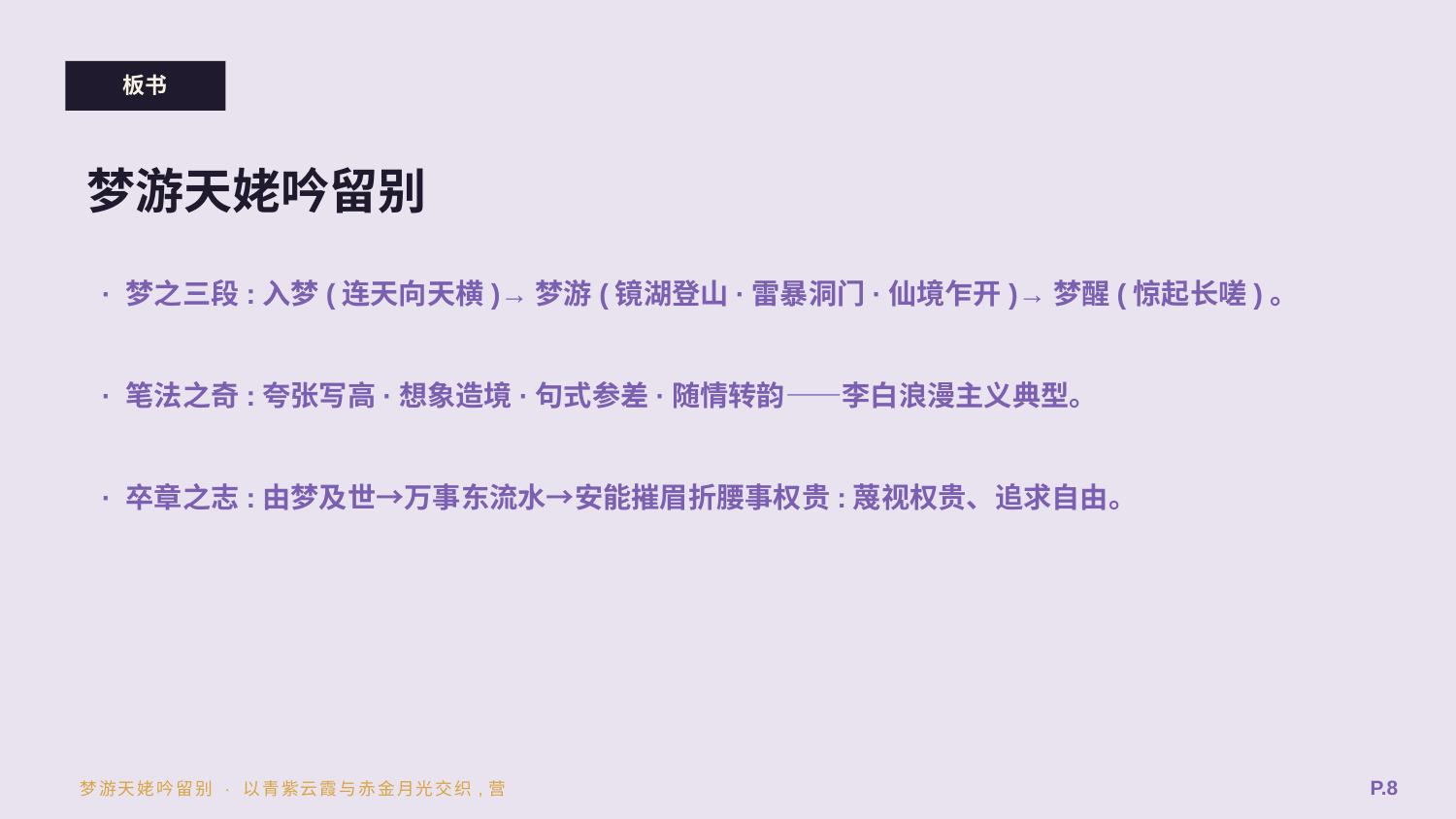

板书

梦游天姥吟留别
· 梦之三段:入梦(连天向天横)→梦游(镜湖登山·雷暴洞门·仙境乍开)→梦醒(惊起长嗟)。
· 笔法之奇:夸张写高·想象造境·句式参差·随情转韵——李白浪漫主义典型。
· 卒章之志:由梦及世→万事东流水→安能摧眉折腰事权贵:蔑视权贵、追求自由。
P.8
梦游天姥吟留别 · 以青紫云霞与赤金月光交织,营